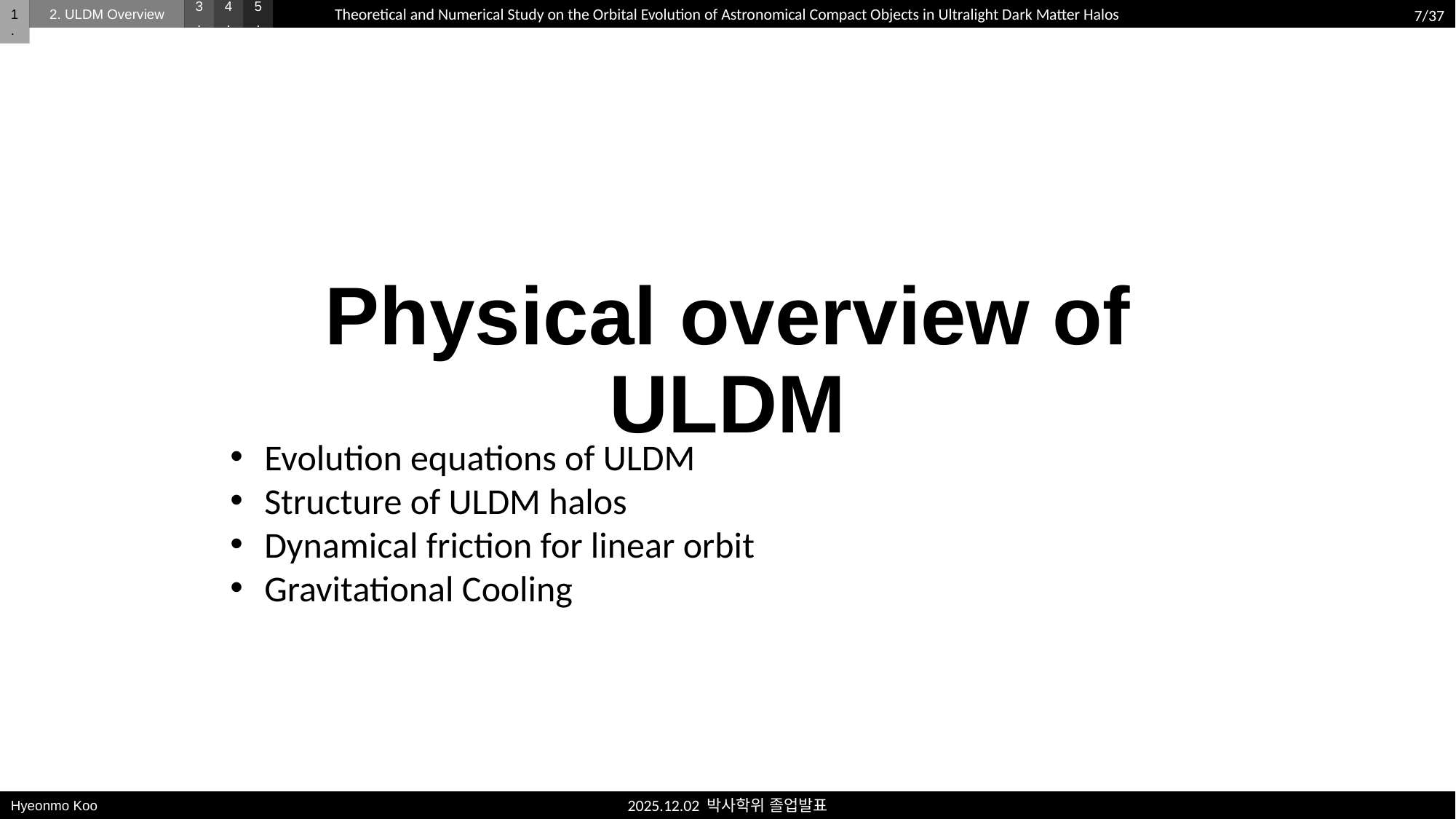

1.
2. ULDM Overview
3.
4.
5.
7/37
Theoretical and Numerical Study on the Orbital Evolution of Astronomical Compact Objects in Ultralight Dark Matter Halos
# Physical overview of ULDM
Evolution equations of ULDM
Structure of ULDM halos
Dynamical friction for linear orbit
Gravitational Cooling
Hyeonmo Koo
2025.12.02 박사학위 졸업발표